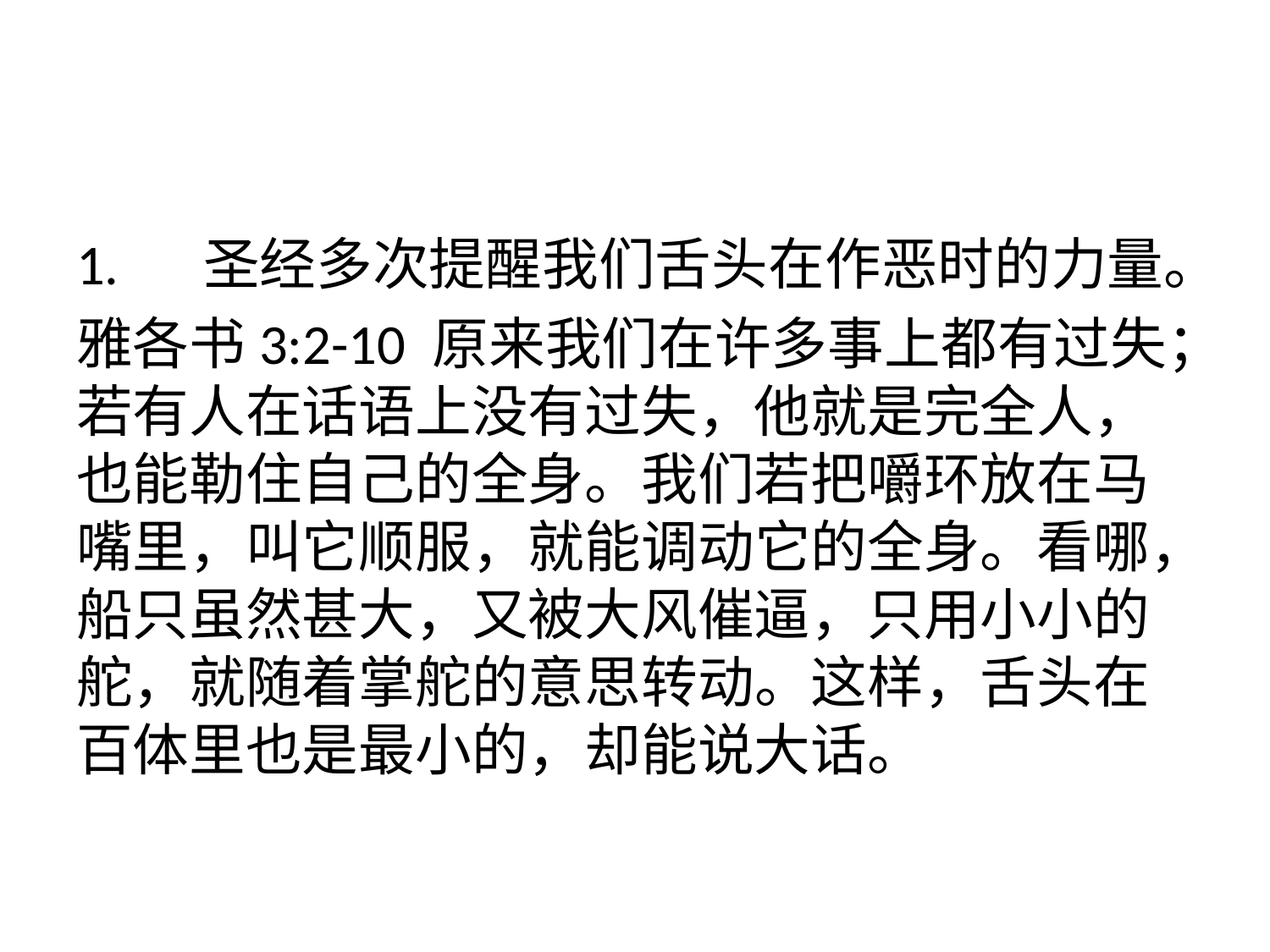

#
1.	圣经多次提醒我们舌头在作恶时的力量。
雅各书3:2-10 原来我们在许多事上都有过失；若有人在话语上没有过失，他就是完全人，也能勒住自己的全身。我们若把嚼环放在马嘴里，叫它顺服，就能调动它的全身。看哪，船只虽然甚大，又被大风催逼，只用小小的舵，就随着掌舵的意思转动。这样，舌头在百体里也是最小的，却能说大话。